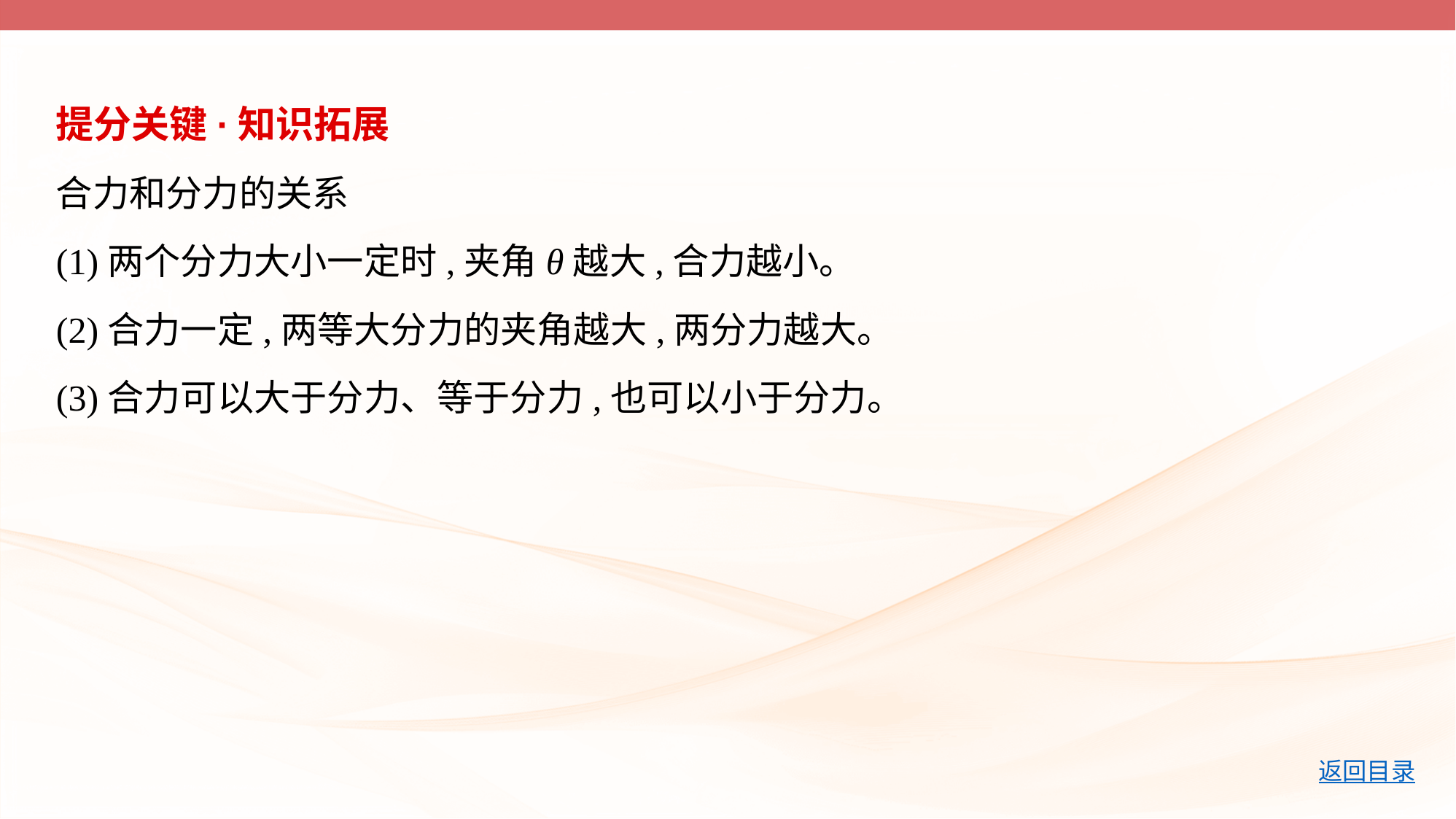

提分关键·知识拓展
合力和分力的关系
(1)两个分力大小一定时,夹角θ越大,合力越小。
(2)合力一定,两等大分力的夹角越大,两分力越大。
(3)合力可以大于分力、等于分力,也可以小于分力。